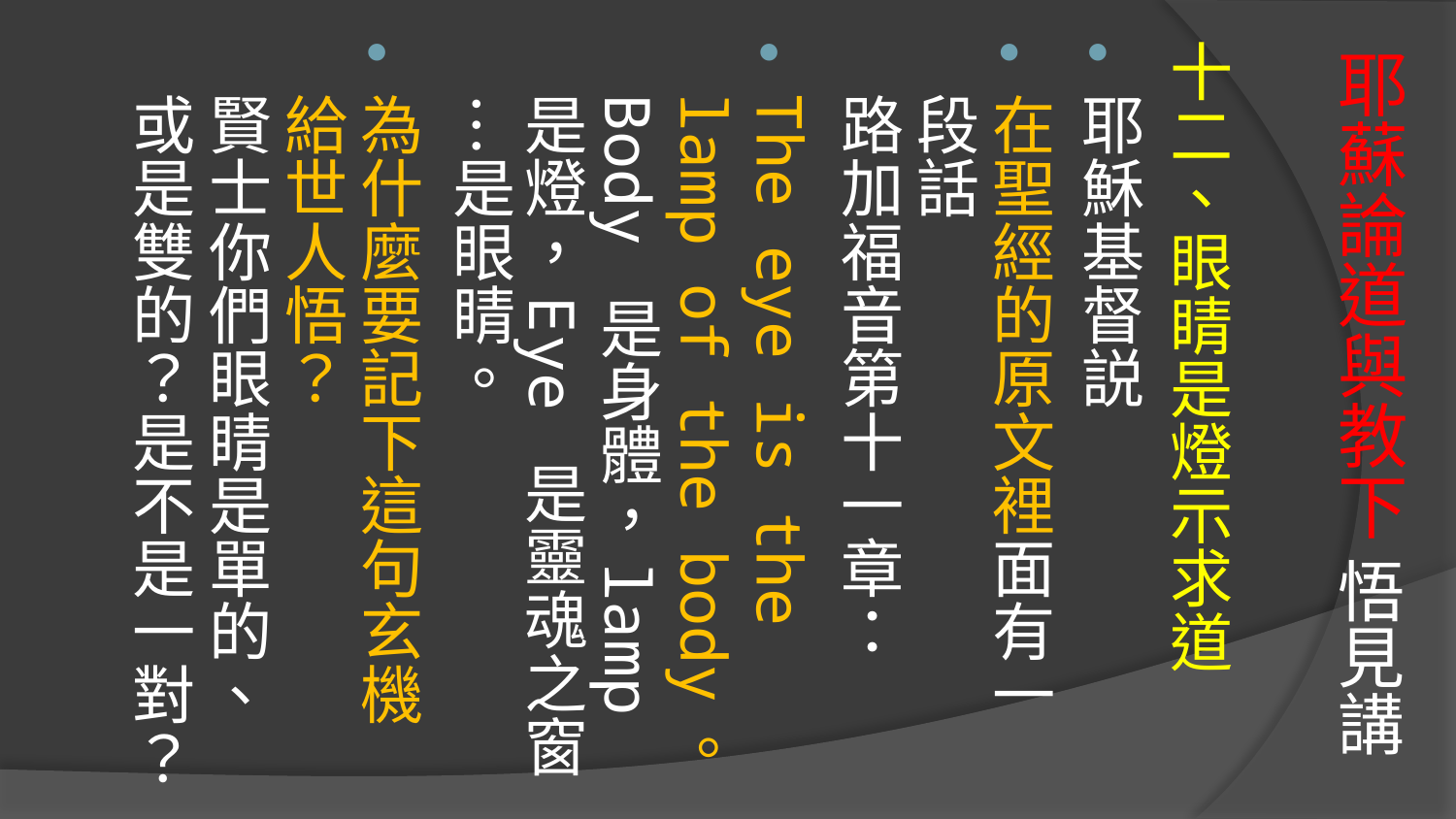

# 耶蘇論道與教下 悟見講
十二、眼睛是燈示求道
耶穌基督説
在聖經的原文裡面有一段話
路加福音第十一章：
The eye is the lamp of the body。
Body 是身體，lamp 是燈，Eye 是靈魂之窗 …是眼睛。
為什麼要記下這句玄機給世人悟？
賢士你們眼睛是單的、或是雙的？是不是一對？